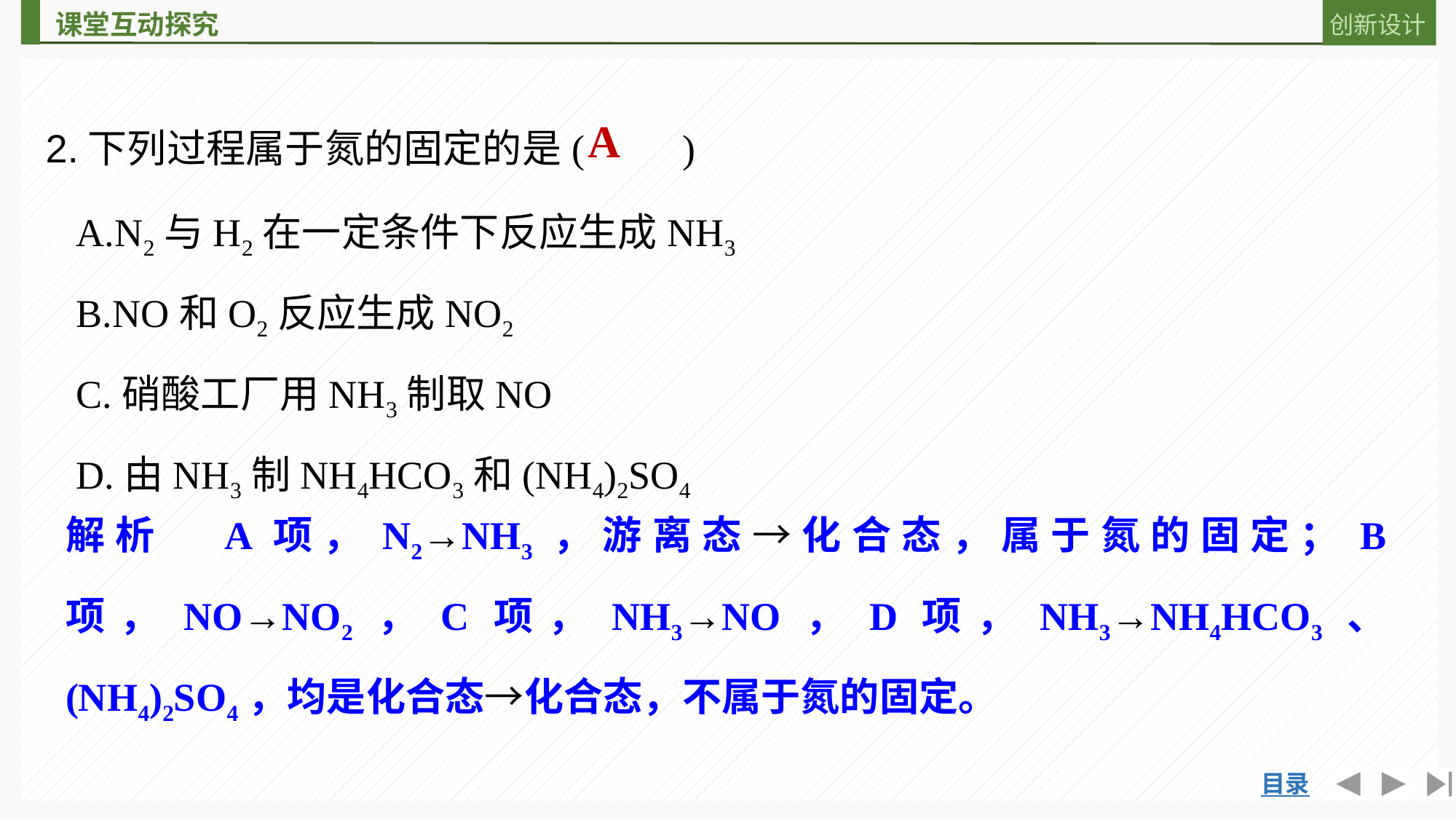

2.下列过程属于氮的固定的是(　　)
A
A.N2与H2在一定条件下反应生成NH3
B.NO和O2反应生成NO2
C.硝酸工厂用NH3制取NO
D.由NH3制NH4HCO3和(NH4)2SO4
解析　A项，N2→NH3，游离态→化合态，属于氮的固定；B项，NO→NO2，C项，NH3→NO，D项，NH3→NH4HCO3、(NH4)2SO4，均是化合态→化合态，不属于氮的固定。